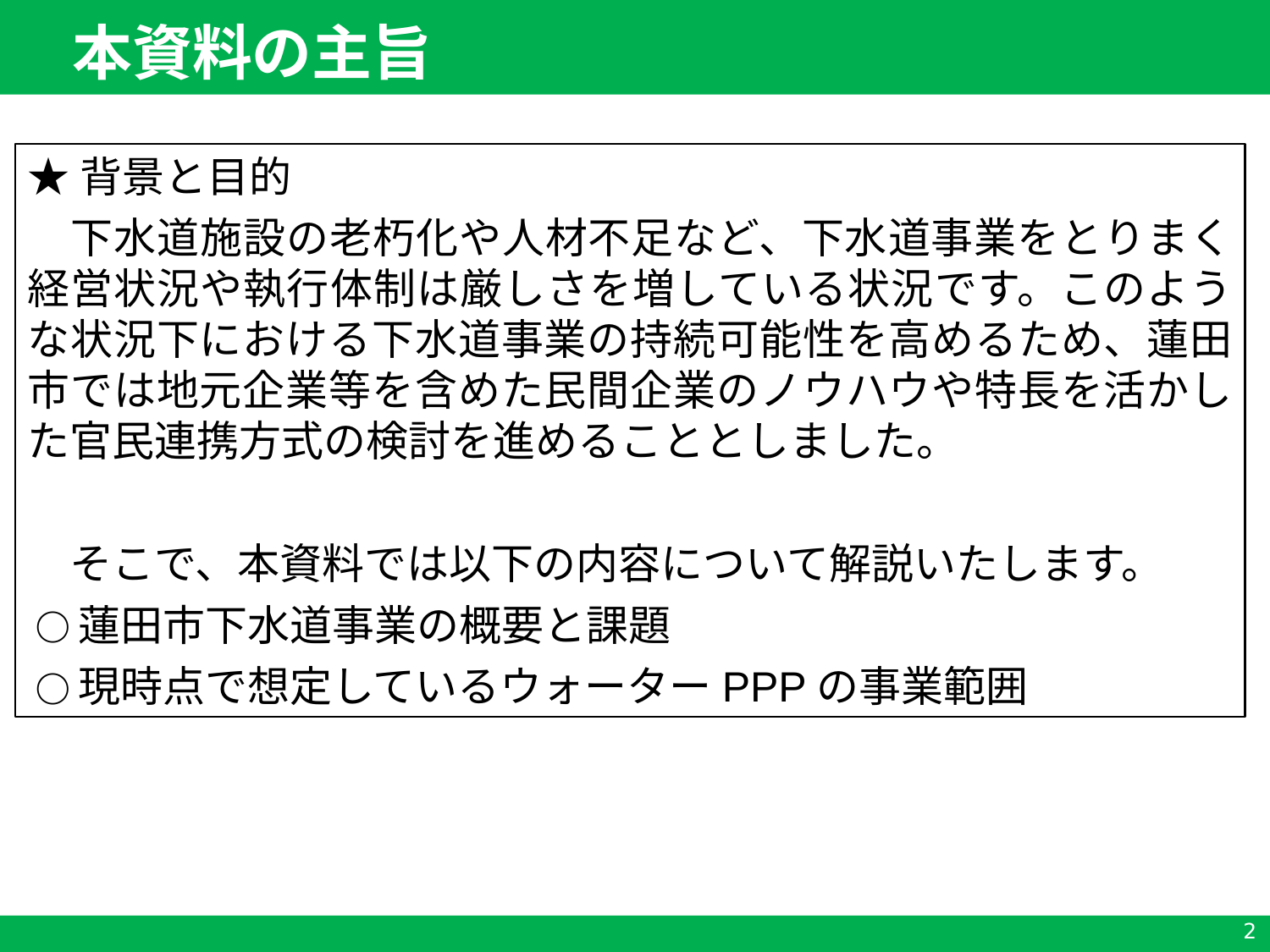

本資料の主旨

★背景と目的
　下水道施設の老朽化や人材不足など、下水道事業をとりまく経営状況や執行体制は厳しさを増している状況です。このような状況下における下水道事業の持続可能性を高めるため、蓮田市では地元企業等を含めた民間企業のノウハウや特長を活かした官民連携方式の検討を進めることとしました。

　そこで、本資料では以下の内容について解説いたします。
蓮田市下水道事業の概要と課題
現時点で想定しているウォーターPPPの事業範囲
2